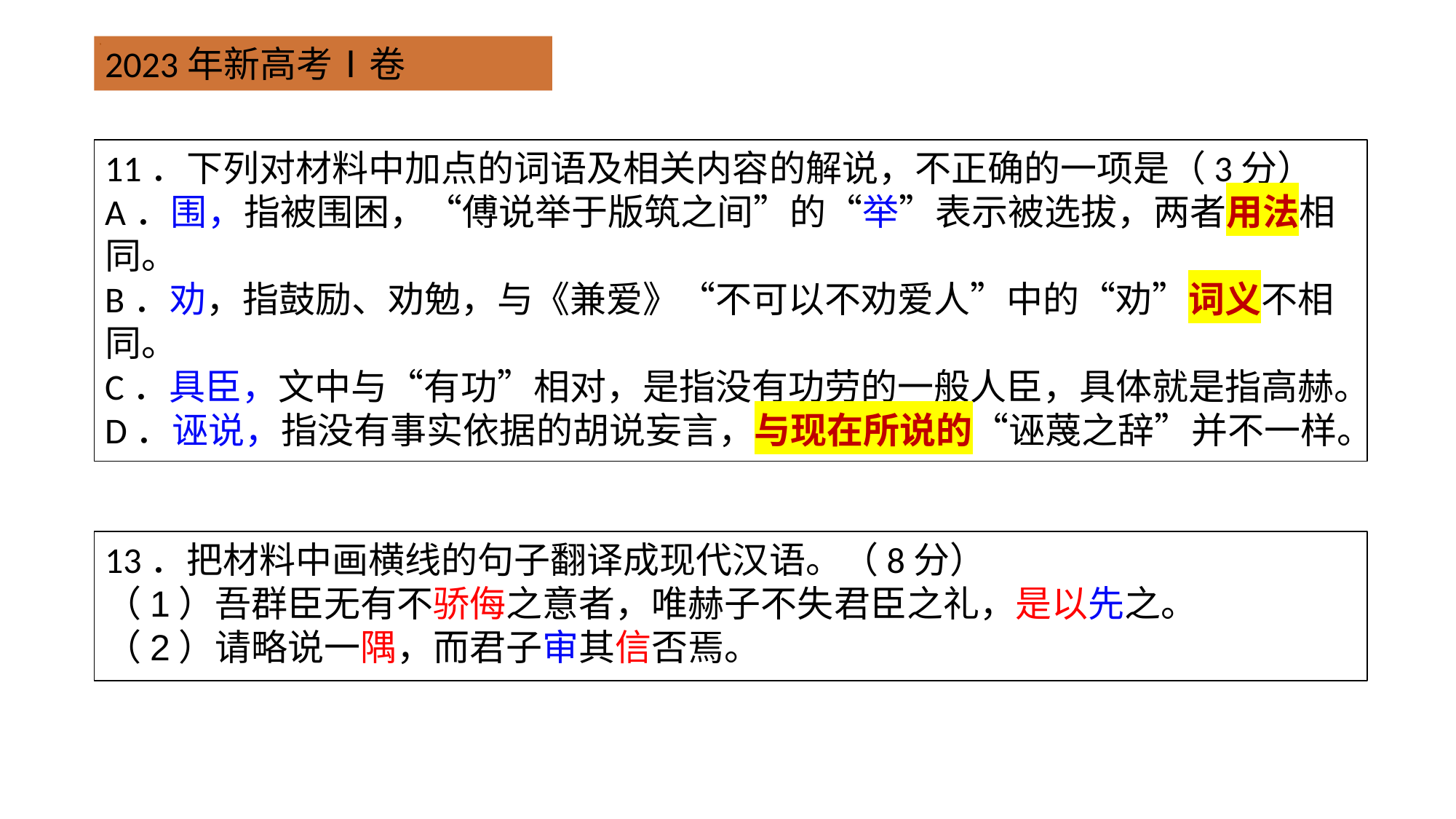

2023年新高考Ⅰ卷
11．下列对材料中加点的词语及相关内容的解说，不正确的一项是（3分）
A．围，指被围困，“傅说举于版筑之间”的“举”表示被选拔，两者用法相同。
B．劝，指鼓励、劝勉，与《兼爱》“不可以不劝爱人”中的“劝”词义不相同。
C．具臣，文中与“有功”相对，是指没有功劳的一般人臣，具体就是指高赫。
D．诬说，指没有事实依据的胡说妄言，与现在所说的“诬蔑之辞”并不一样。
13．把材料中画横线的句子翻译成现代汉语。（8分）
（1）吾群臣无有不骄侮之意者，唯赫子不失君臣之礼，是以先之。
（2）请略说一隅，而君子审其信否焉。